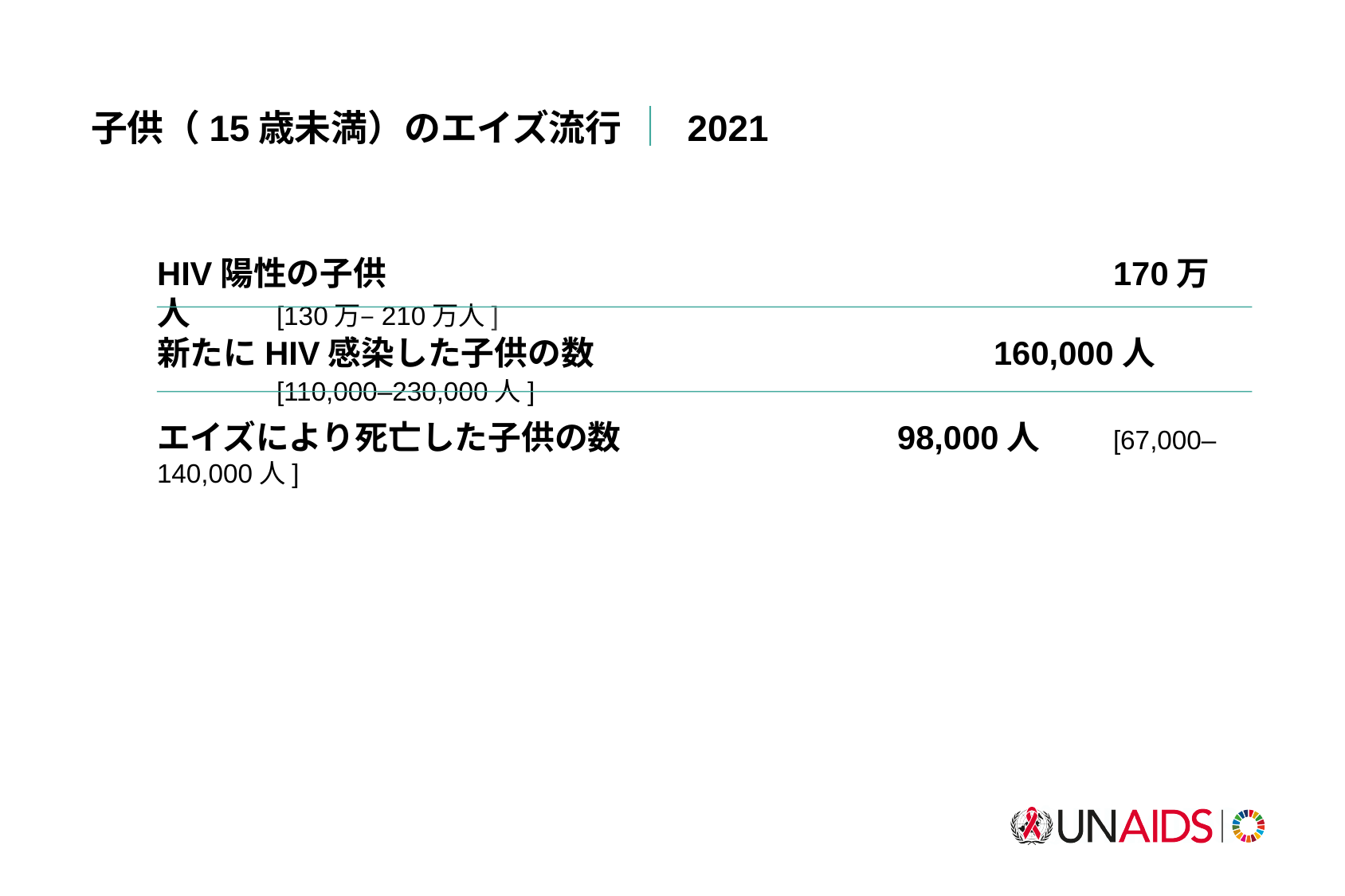

子供（15歳未満）のエイズ流行 ｜ 2021
HIV陽性の子供							170万人 	[130万–210万人]

新たにHIV感染した子供の数				160,000人　	[110,000–230,000人]

エイズにより死亡した子供の数			  98,000人 	[67,000–140,000人]